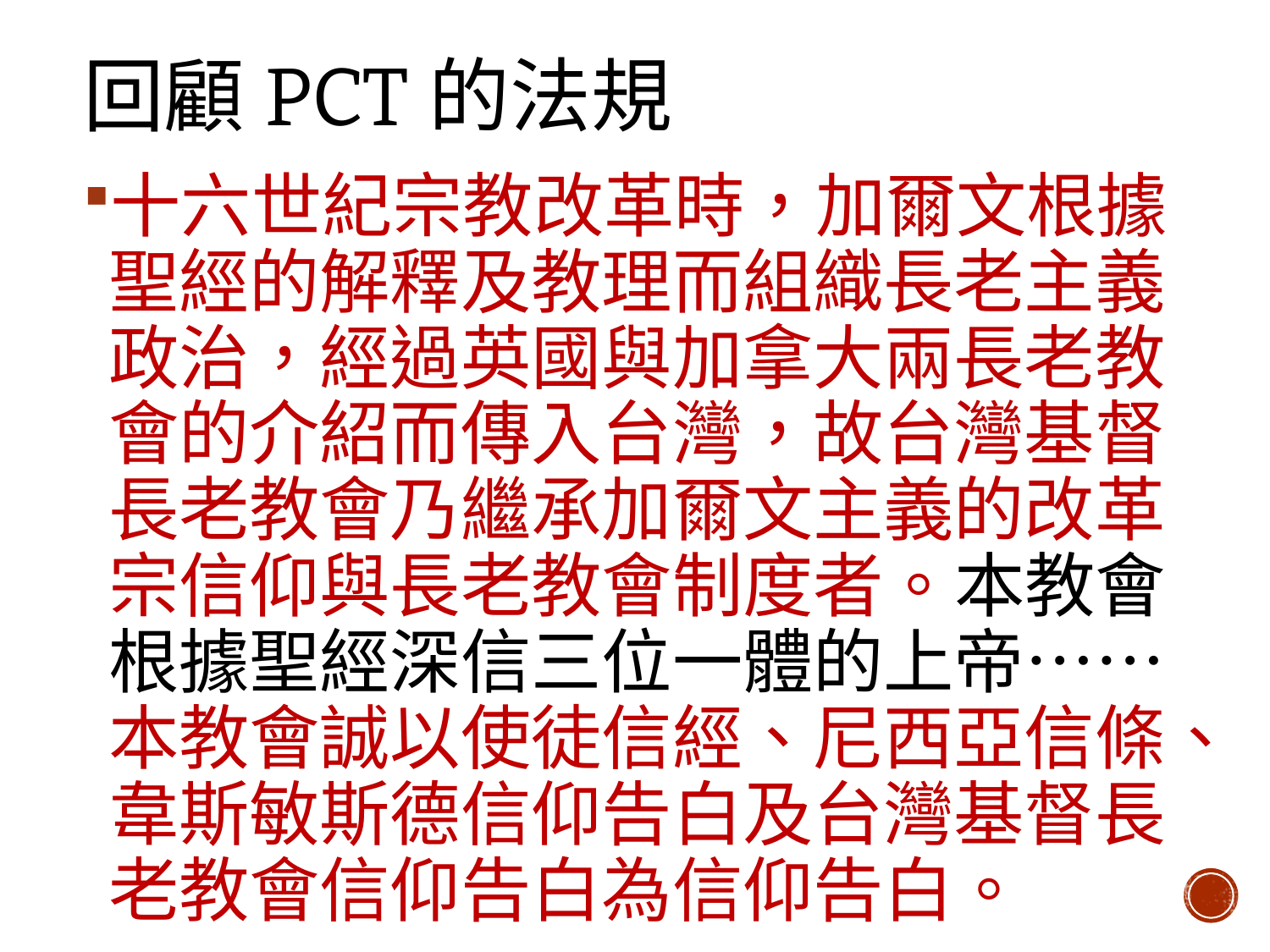

# 回顧PCT的法規
十六世紀宗教改革時，加爾文根據聖經的解釋及教理而組織長老主義政治，經過英國與加拿大兩長老教會的介紹而傳入台灣，故台灣基督長老教會乃繼承加爾文主義的改革宗信仰與長老教會制度者。本教會根據聖經深信三位一體的上帝……本教會誠以使徒信經、尼西亞信條、韋斯敏斯德信仰告白及台灣基督長老教會信仰告白為信仰告白。